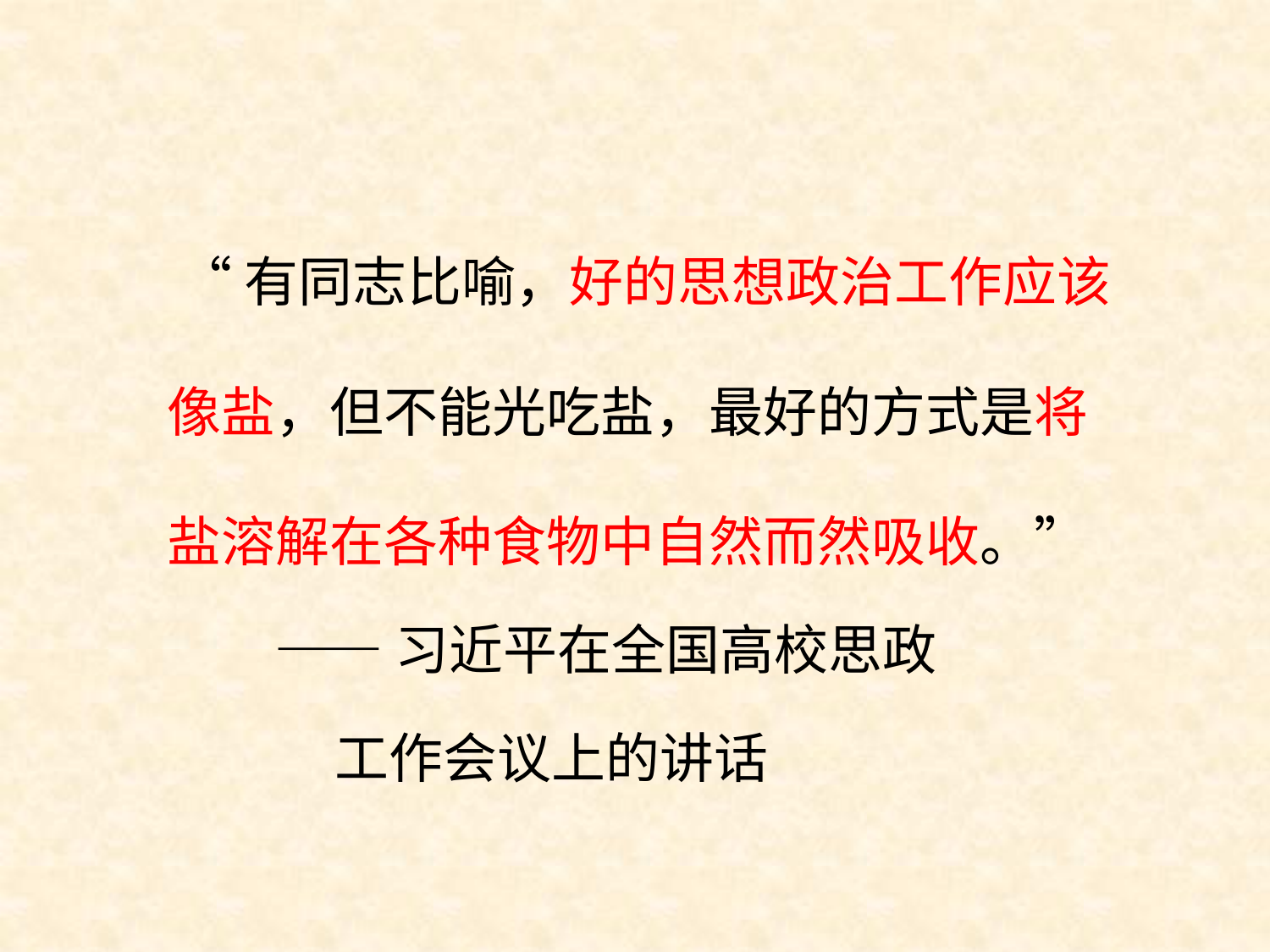

“有同志比喻，好的思想政治工作应该像盐，但不能光吃盐，最好的方式是将盐溶解在各种食物中自然而然吸收。”
             ——习近平在全国高校思政
                 工作会议上的讲话
83